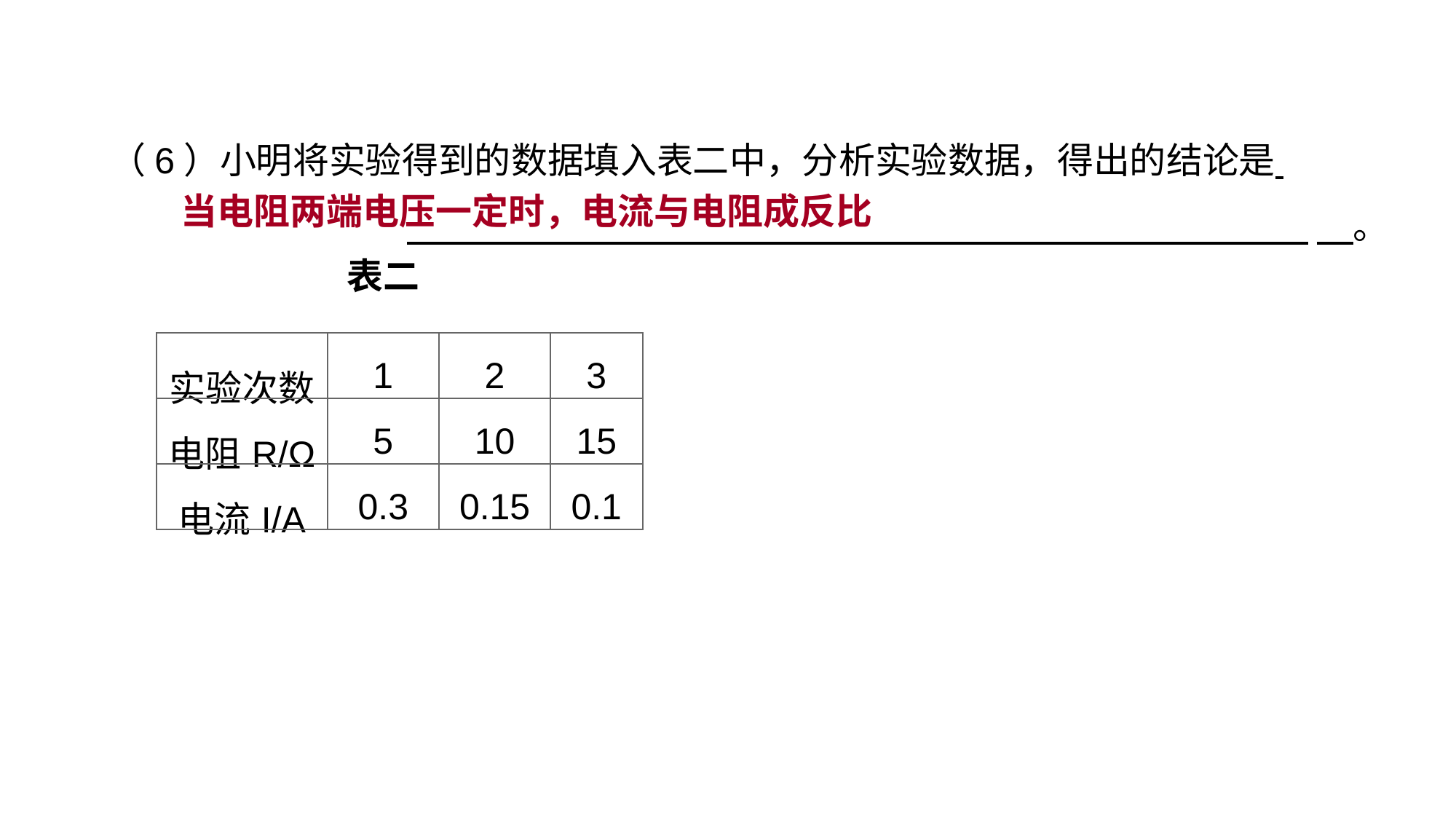

（6）小明将实验得到的数据填入表二中，分析实验数据，得出的结论是
                                                                                                              　。
当电阻两端电压一定时，电流与电阻成反比
实验突破 素养提升
表二
| 实验次数 | 1 | 2 | 3 |
| --- | --- | --- | --- |
| 电阻R/Ω | 5 | 10 | 15 |
| 电流I/A | 0.3 | 0.15 | 0.1 |